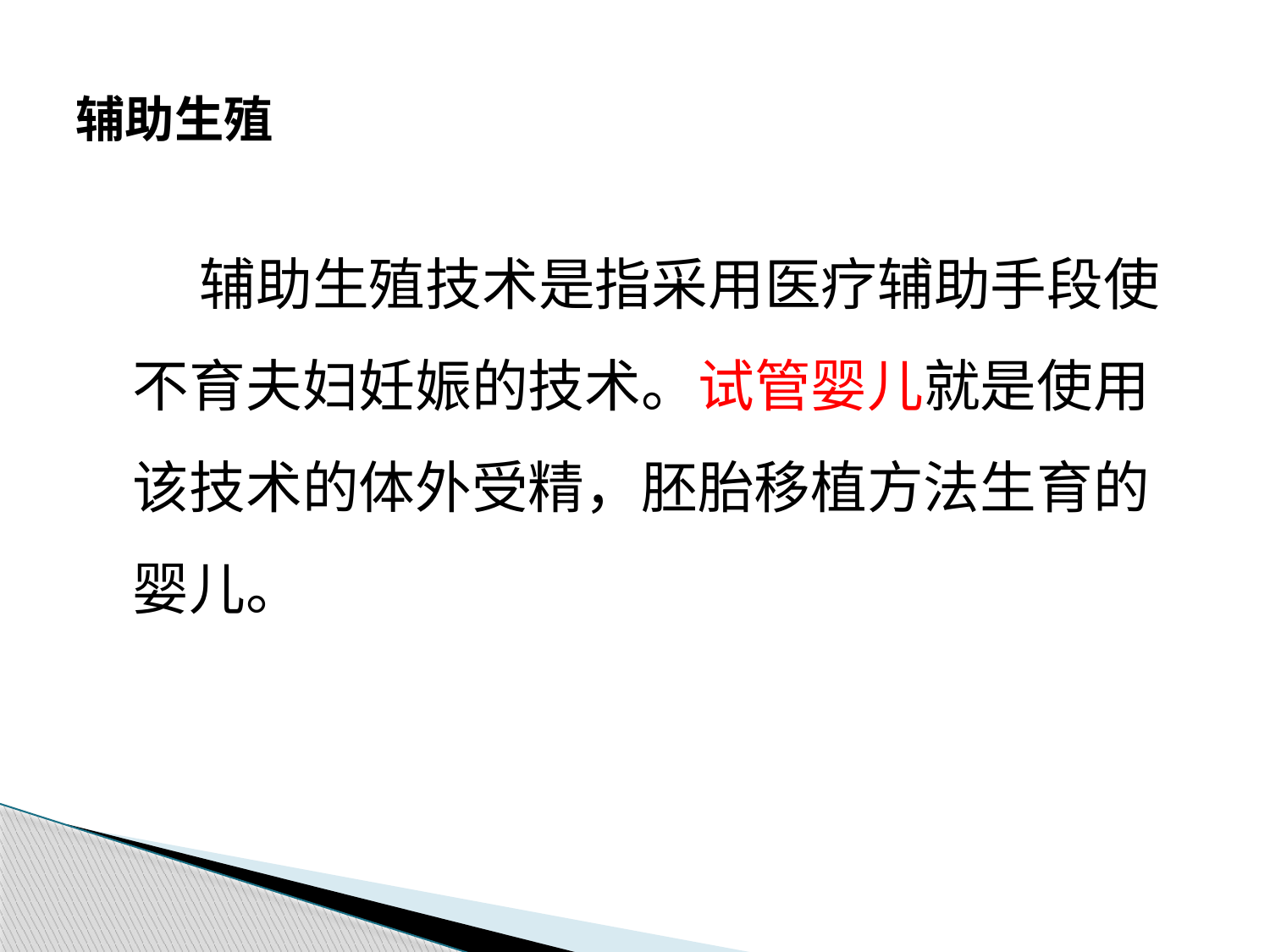

辅助生殖
       辅助生殖技术是指采用医疗辅助手段使不育夫妇妊娠的技术。试管婴儿就是使用该技术的体外受精，胚胎移植方法生育的婴儿。